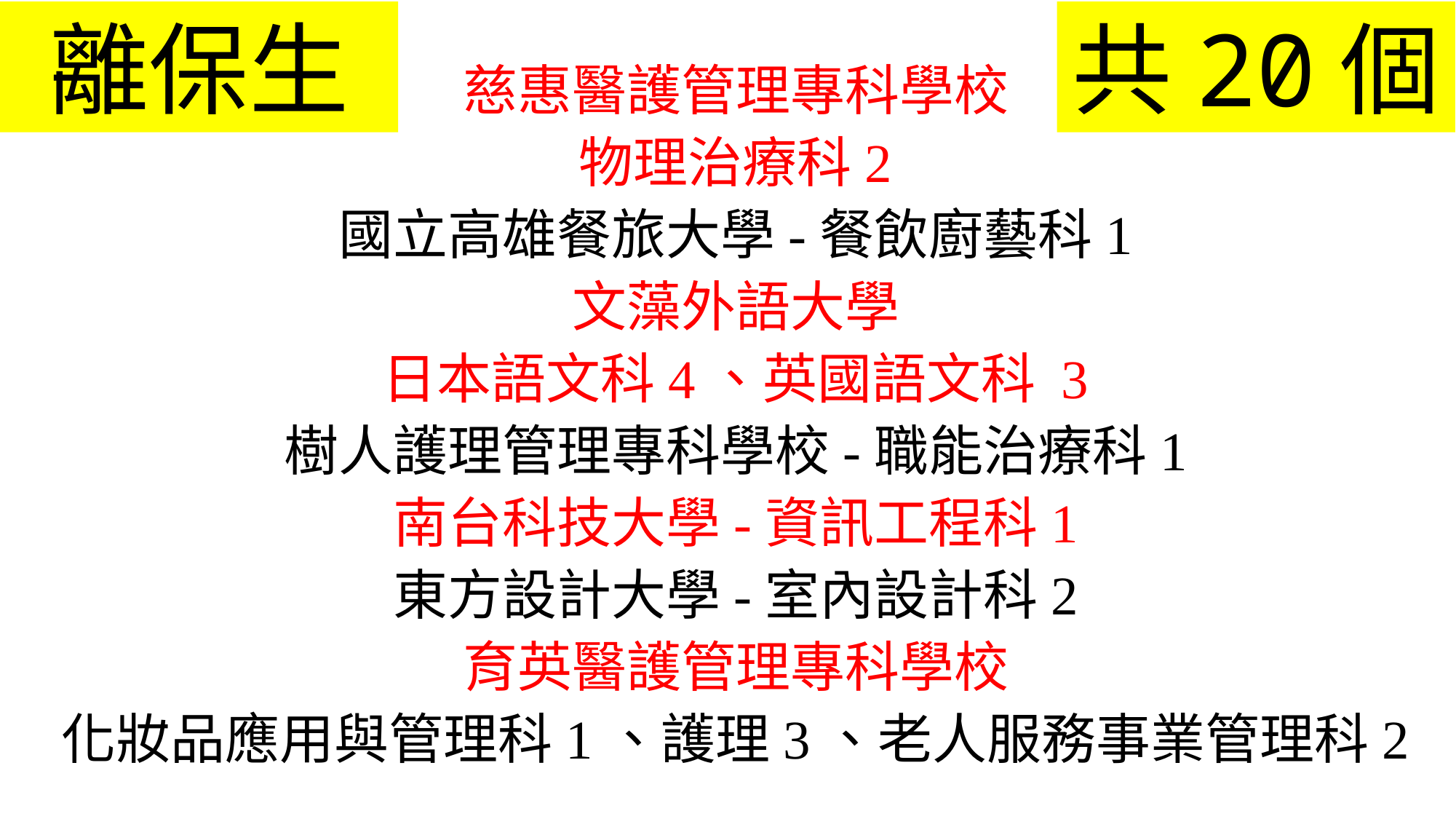

# 慈惠醫護管理專科學校 物理治療科2 國立高雄餐旅大學-餐飲廚藝科1 文藻外語大學 日本語文科4、英國語文科 3 樹人護理管理專科學校-職能治療科1 南台科技大學-資訊工程科1 東方設計大學-室內設計科2 育英醫護管理專科學校 化妝品應用與管理科1、護理3、老人服務事業管理科2
離保生
共20個！